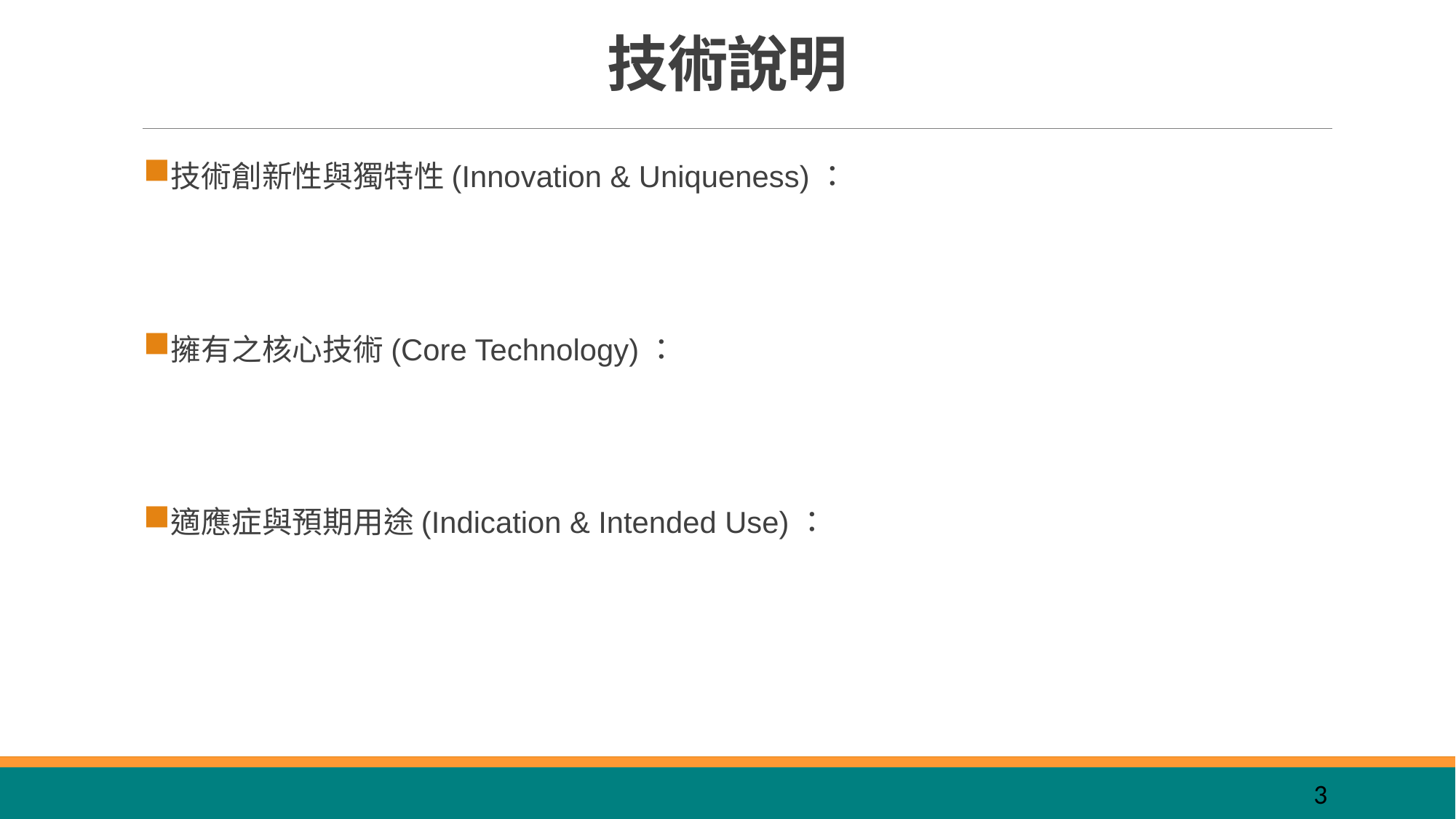

技術說明
技術創新性與獨特性(Innovation & Uniqueness)：

擁有之核心技術(Core Technology)：

適應症與預期用途(Indication & Intended Use)：

3